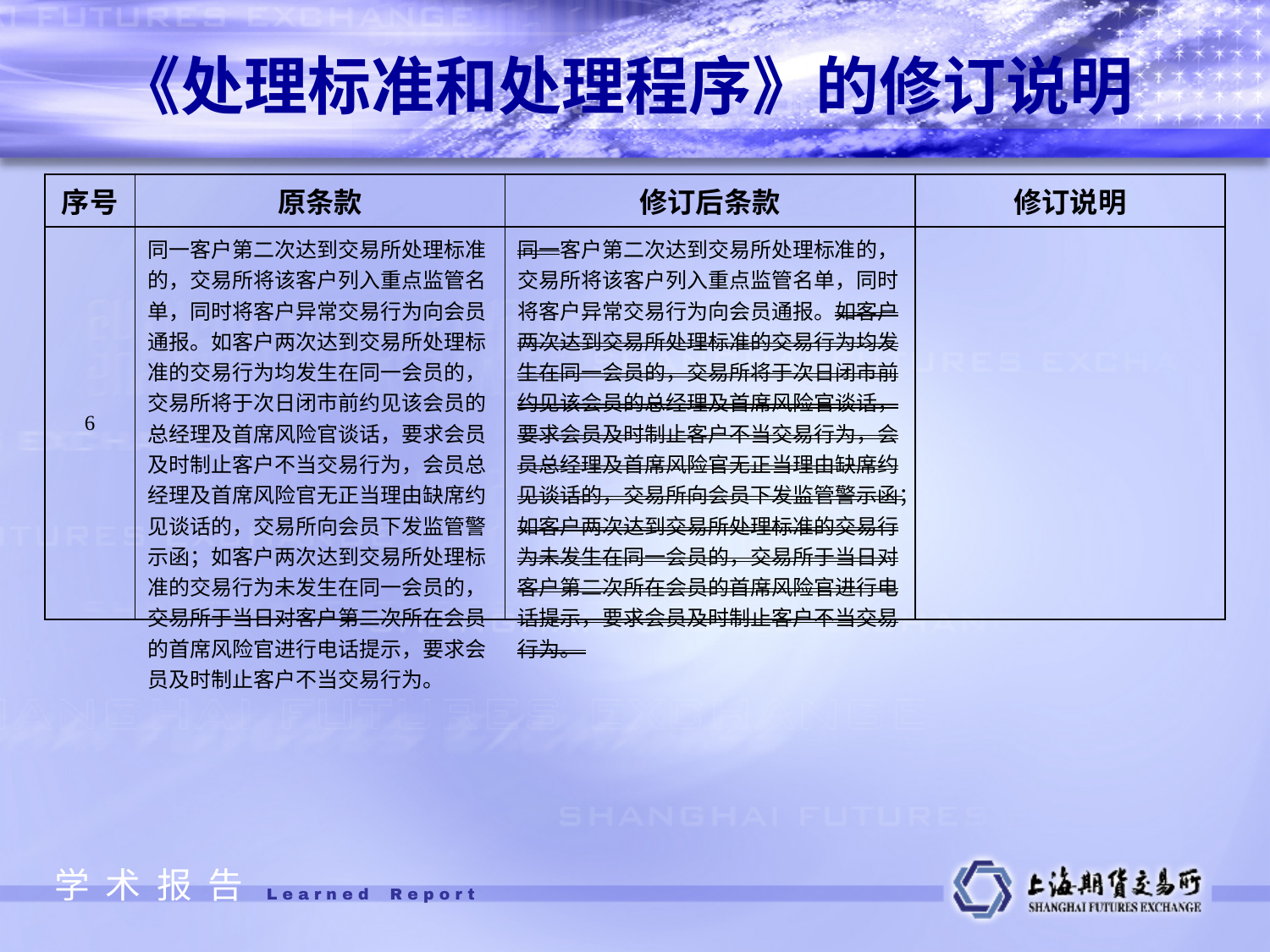

《处理标准和处理程序》的修订说明
| 序号 | 原条款 | 修订后条款 | 修订说明 |
| --- | --- | --- | --- |
| 6 | 同一客户第二次达到交易所处理标准的，交易所将该客户列入重点监管名单，同时将客户异常交易行为向会员通报。如客户两次达到交易所处理标准的交易行为均发生在同一会员的，交易所将于次日闭市前约见该会员的总经理及首席风险官谈话，要求会员及时制止客户不当交易行为，会员总经理及首席风险官无正当理由缺席约见谈话的，交易所向会员下发监管警示函；如客户两次达到交易所处理标准的交易行为未发生在同一会员的，交易所于当日对客户第二次所在会员的首席风险官进行电话提示，要求会员及时制止客户不当交易行为。 | 同一客户第二次达到交易所处理标准的，交易所将该客户列入重点监管名单，同时将客户异常交易行为向会员通报。如客户两次达到交易所处理标准的交易行为均发生在同一会员的，交易所将于次日闭市前约见该会员的总经理及首席风险官谈话，要求会员及时制止客户不当交易行为，会员总经理及首席风险官无正当理由缺席约见谈话的，交易所向会员下发监管警示函；如客户两次达到交易所处理标准的交易行为未发生在同一会员的，交易所于当日对客户第二次所在会员的首席风险官进行电话提示，要求会员及时制止客户不当交易行为。 |  |